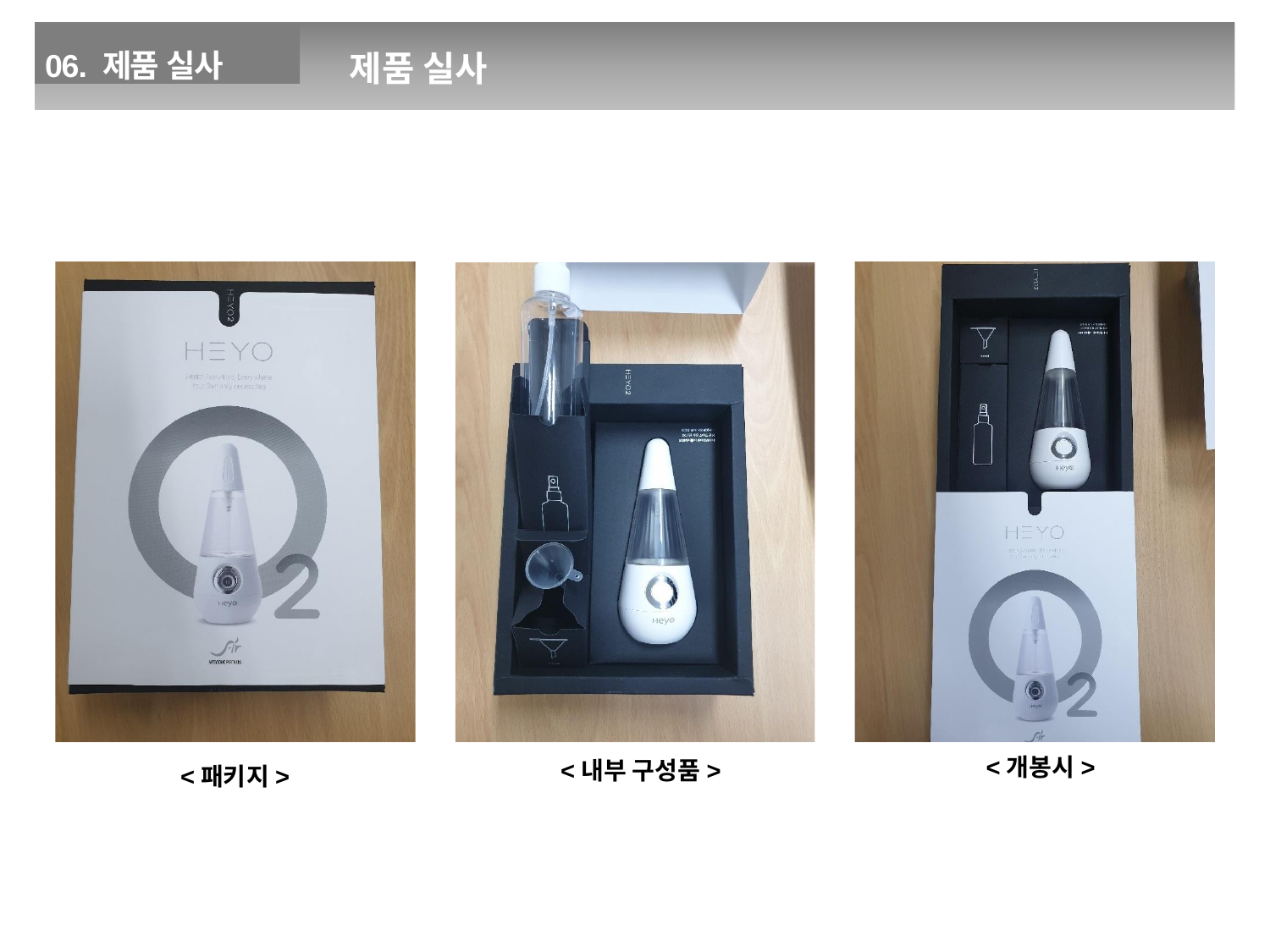

06. 제품 실사
# 제품 실사

<개봉시>
<내부 구성품>
<패키지>